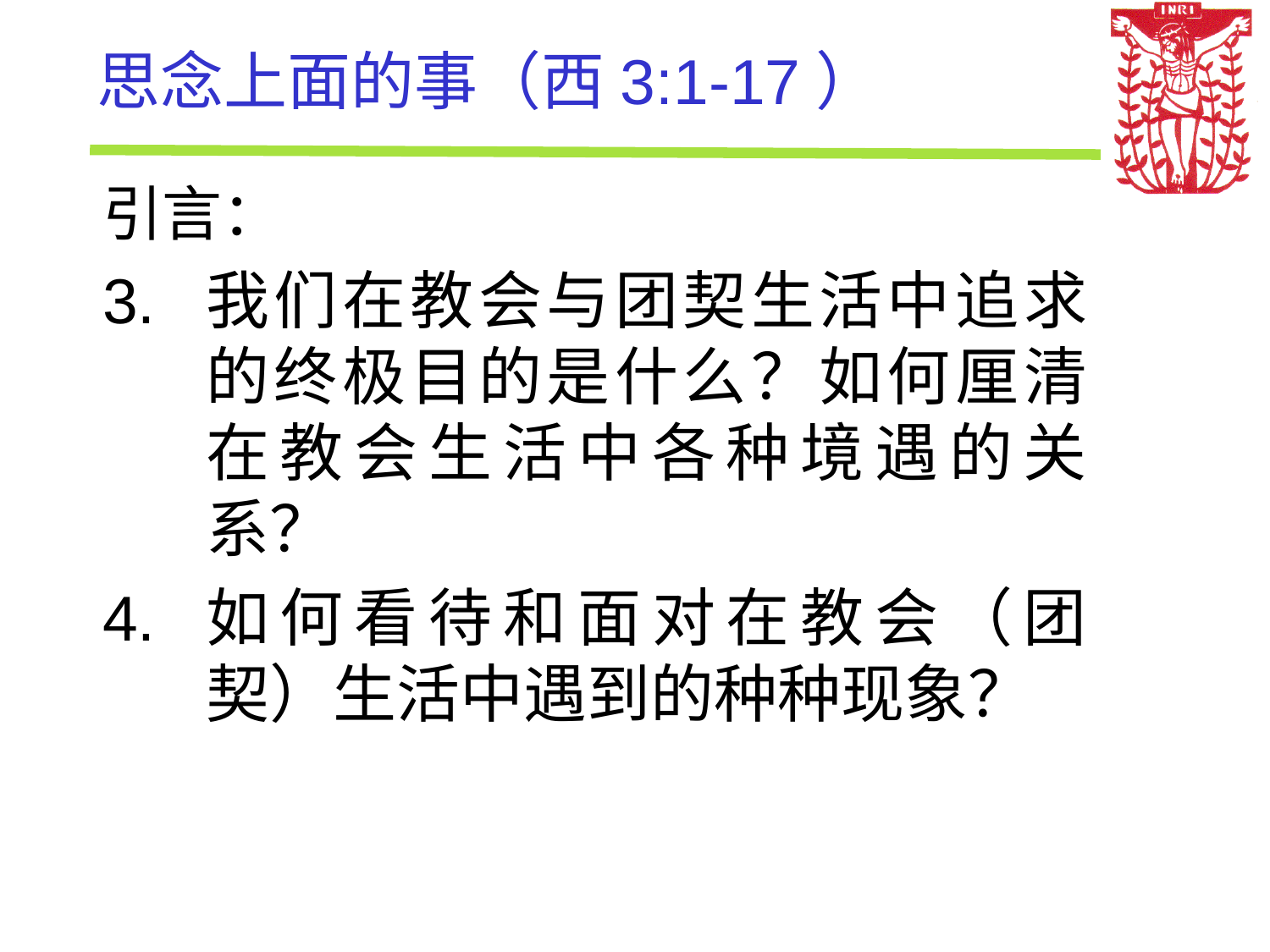

# 思念上面的事（西3:1-17）
引言：
我们在教会与团契生活中追求的终极目的是什么？如何厘清在教会生活中各种境遇的关系？
如何看待和面对在教会（团契）生活中遇到的种种现象？